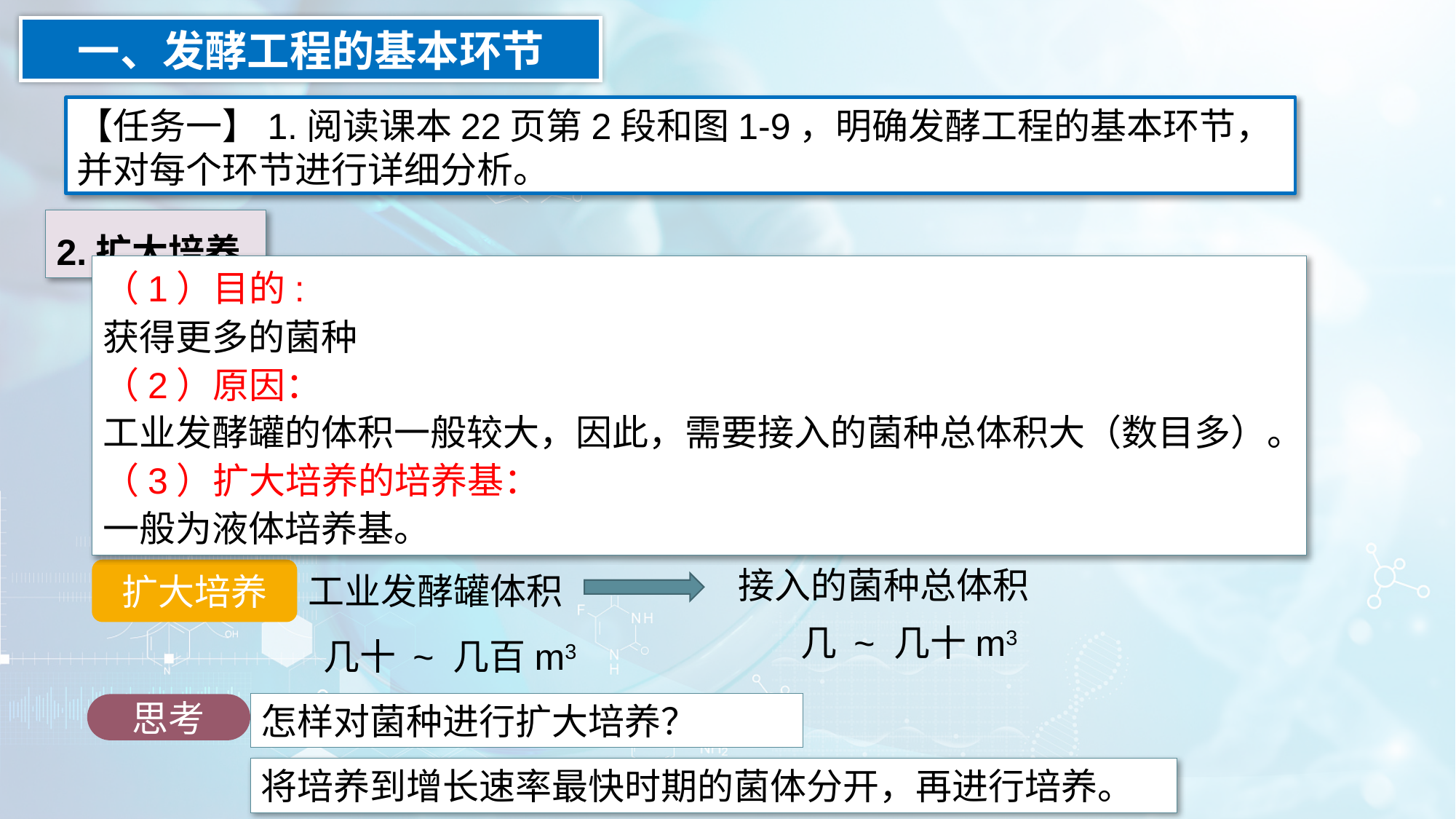

一、发酵工程的基本环节
【任务一】1.阅读课本22页第2段和图1-9，明确发酵工程的基本环节，并对每个环节进行详细分析。
2.扩大培养
（1）目的:
获得更多的菌种
（2）原因：
工业发酵罐的体积一般较大，因此，需要接入的菌种总体积大（数目多）。
（3）扩大培养的培养基：
一般为液体培养基。
接入的菌种总体积
扩大培养
工业发酵罐体积

几 ~ 几十m3
几十 ~ 几百m3
怎样对菌种进行扩大培养？
思考
将培养到增长速率最快时期的菌体分开，再进行培养。